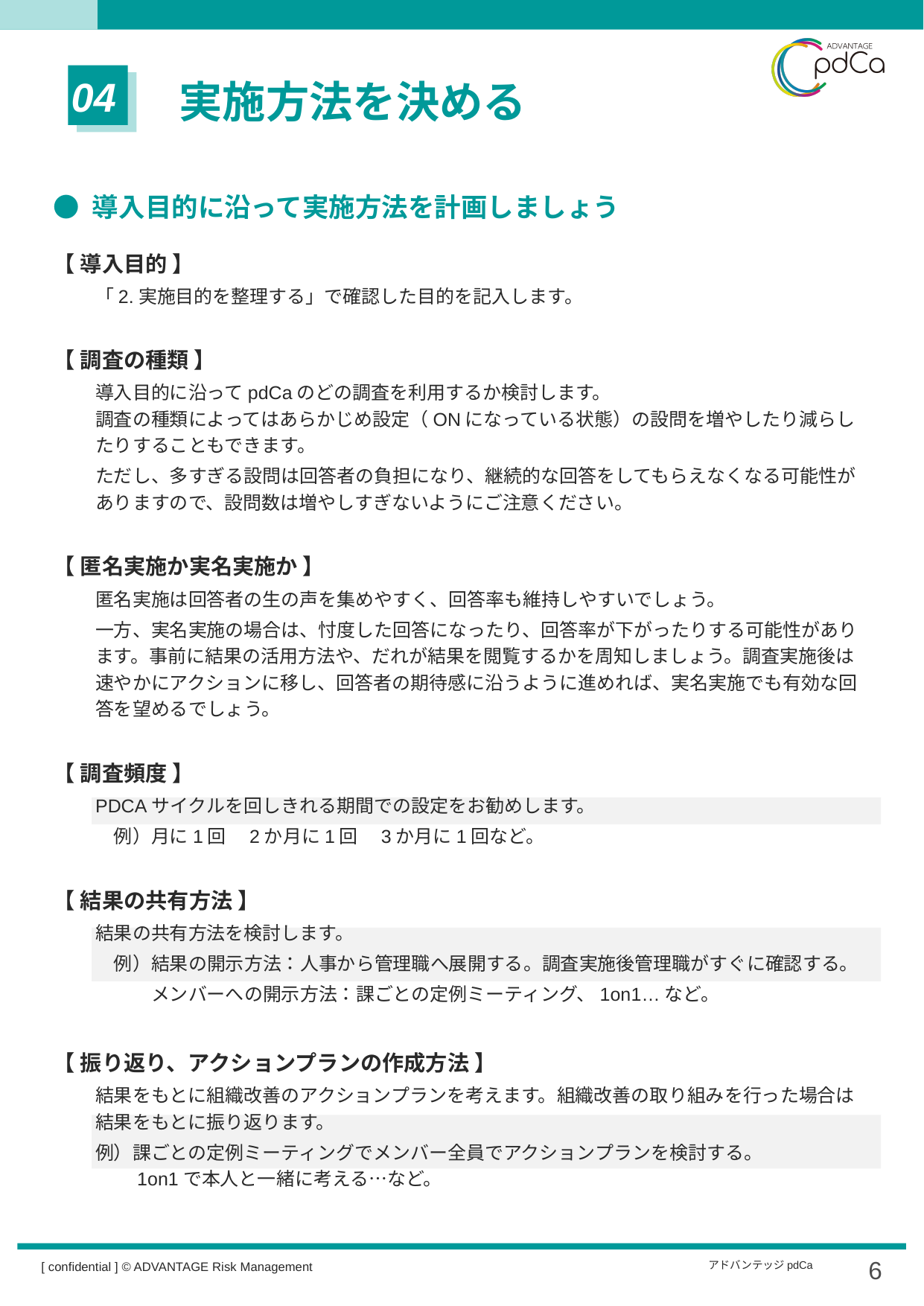

04
# 実施方法を決める
● 導入目的に沿って実施方法を計画しましょう

【 導入目的 】
「2.実施目的を整理する」で確認した目的を記入します。

【 調査の種類 】
導入目的に沿ってpdCaのどの調査を利用するか検討します。
調査の種類によってはあらかじめ設定（ONになっている状態）の設問を増やしたり減らしたりすることもできます。
ただし、多すぎる設問は回答者の負担になり、継続的な回答をしてもらえなくなる可能性がありますので、設問数は増やしすぎないようにご注意ください。

【 匿名実施か実名実施か 】
匿名実施は回答者の生の声を集めやすく、回答率も維持しやすいでしょう。
一方、実名実施の場合は、忖度した回答になったり、回答率が下がったりする可能性があります。事前に結果の活用方法や、だれが結果を閲覧するかを周知しましょう。調査実施後は速やかにアクションに移し、回答者の期待感に沿うように進めれば、実名実施でも有効な回答を望めるでしょう。

【 調査頻度 】
PDCAサイクルを回しきれる期間での設定をお勧めします。
　例）月に1回　2か月に1回　3か月に1回など。

【 結果の共有方法 】
結果の共有方法を検討します。
　例）結果の開示方法：人事から管理職へ展開する。調査実施後管理職がすぐに確認する。
　　　メンバーへの開示方法：課ごとの定例ミーティング、1on1…など。

【 振り返り、アクションプランの作成方法 】
結果をもとに組織改善のアクションプランを考えます。組織改善の取り組みを行った場合は結果をもとに振り返ります。
例）課ごとの定例ミーティングでメンバー全員でアクションプランを検討する。
　　1on1で本人と一緒に考える…など。